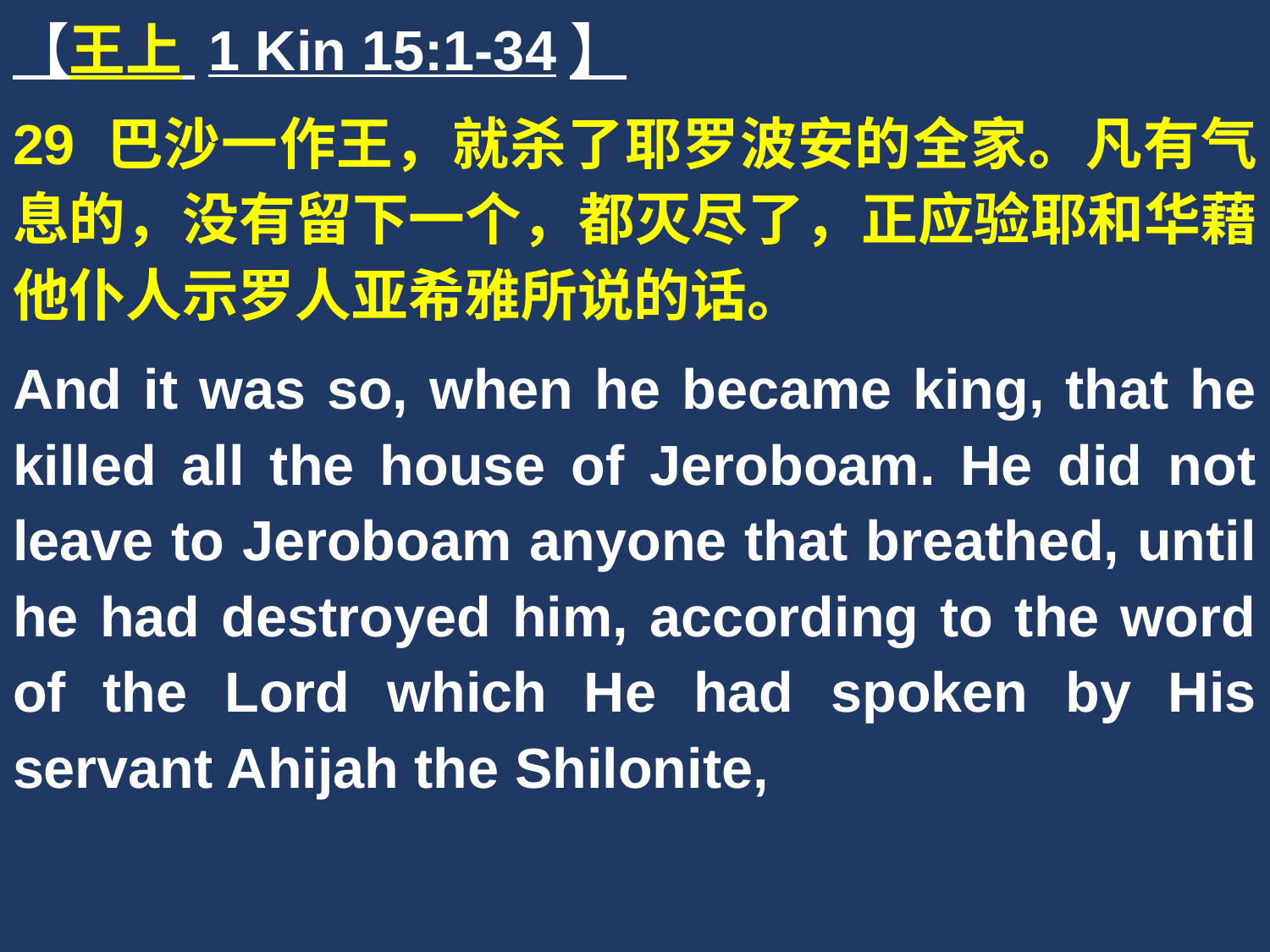

【王上 1 Kin 15:1-34】
29 巴沙一作王，就杀了耶罗波安的全家。凡有气息的，没有留下一个，都灭尽了，正应验耶和华藉他仆人示罗人亚希雅所说的话。
And it was so, when he became king, that he killed all the house of Jeroboam. He did not leave to Jeroboam anyone that breathed, until he had destroyed him, according to the word of the Lord which He had spoken by His servant Ahijah the Shilonite,